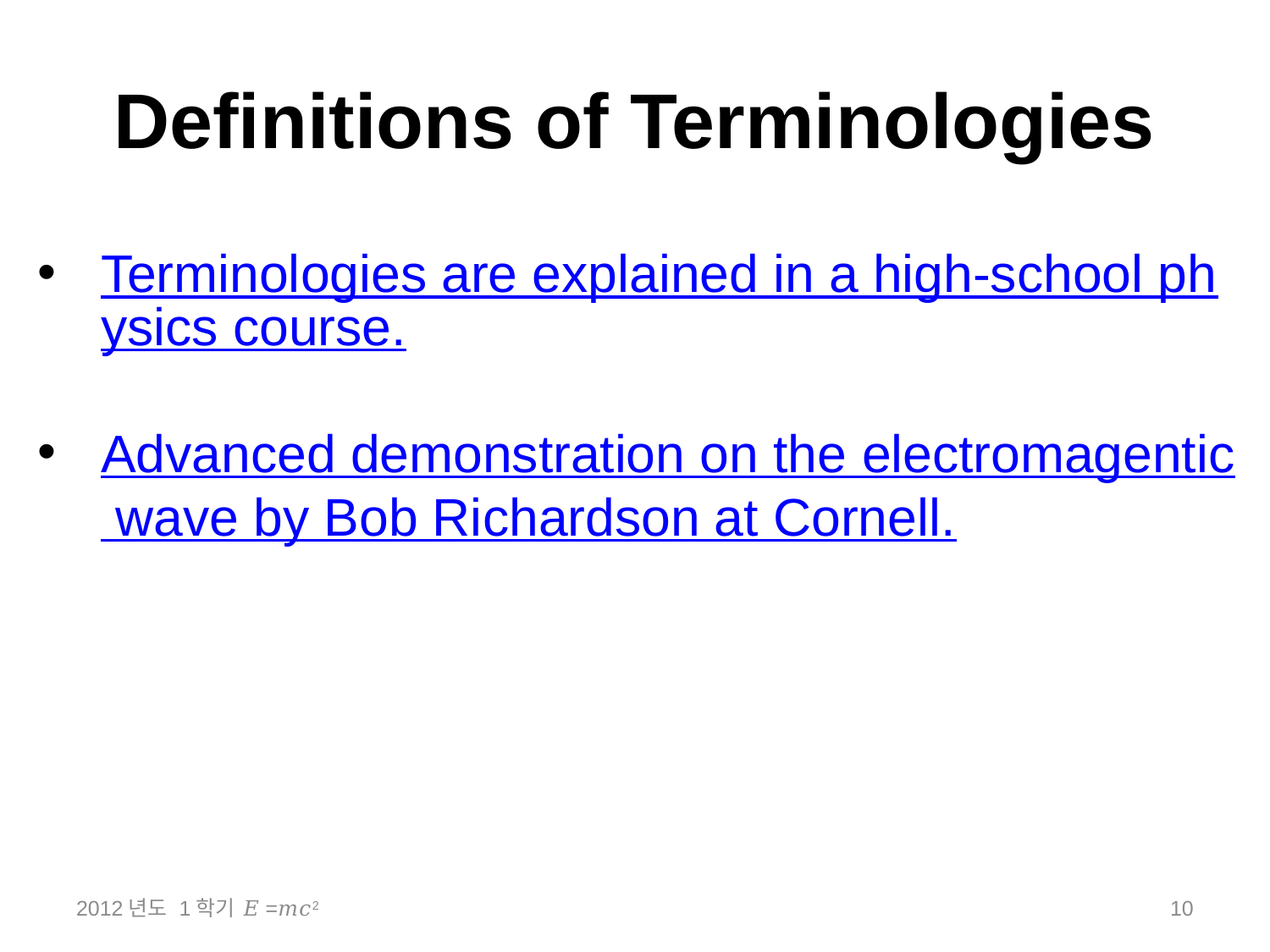

# Definitions of Terminologies

Terminologies are explained in a high-school physics course.

Advanced demonstration on the electromagentic wave by Bob Richardson at Cornell.
2012년도 1학기 𝐸=𝑚𝑐2
10